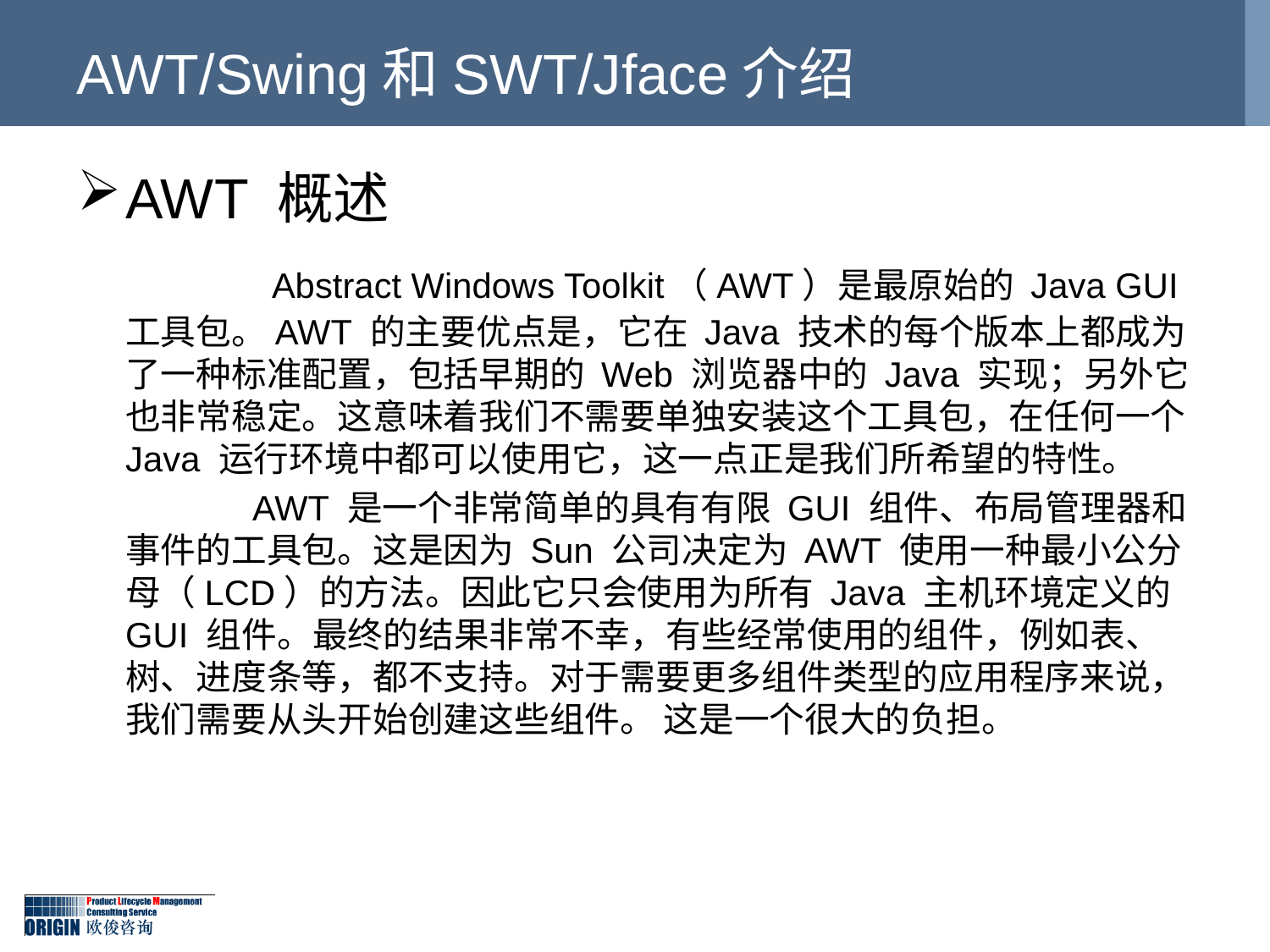

# AWT/Swing和SWT/Jface介绍
AWT 概述
		  Abstract Windows Toolkit（AWT）是最原始的 Java GUI 工具包。AWT 的主要优点是，它在 Java 技术的每个版本上都成为了一种标准配置，包括早期的 Web 浏览器中的 Java 实现；另外它也非常稳定。这意味着我们不需要单独安装这个工具包，在任何一个 Java 运行环境中都可以使用它，这一点正是我们所希望的特性。
		AWT 是一个非常简单的具有有限 GUI 组件、布局管理器和事件的工具包。这是因为 Sun 公司决定为 AWT 使用一种最小公分母（LCD）的方法。因此它只会使用为所有 Java 主机环境定义的 GUI 组件。最终的结果非常不幸，有些经常使用的组件，例如表、树、进度条等，都不支持。对于需要更多组件类型的应用程序来说，我们需要从头开始创建这些组件。 这是一个很大的负担。